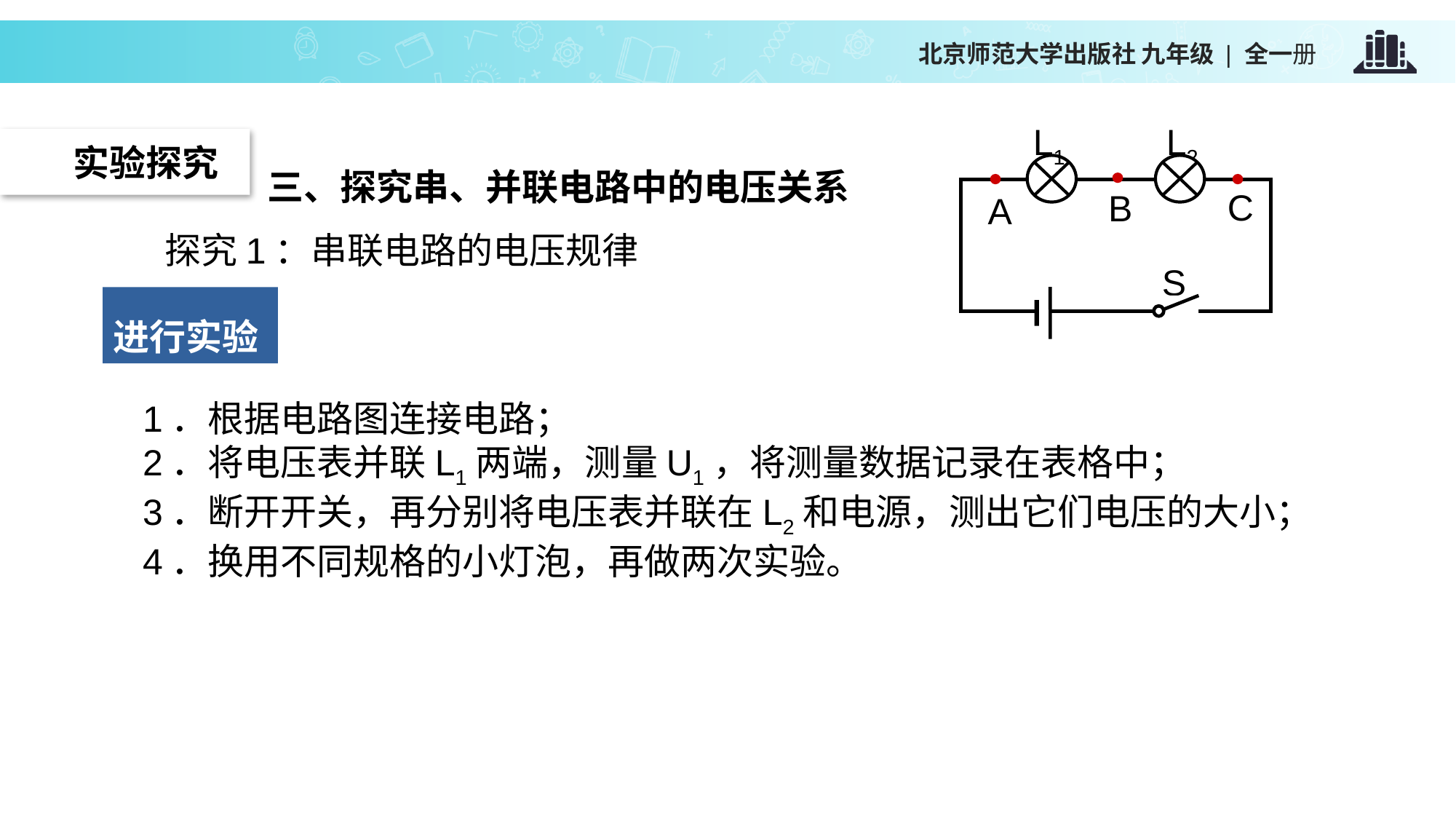

L1
L2

C

B
A

S
    实验探究
三、探究串、并联电路中的电压关系
探究1：串联电路的电压规律
进行实验
1．根据电路图连接电路；
2．将电压表并联L1两端，测量U1，将测量数据记录在表格中；
3．断开开关，再分别将电压表并联在L2和电源，测出它们电压的大小；
4．换用不同规格的小灯泡，再做两次实验。